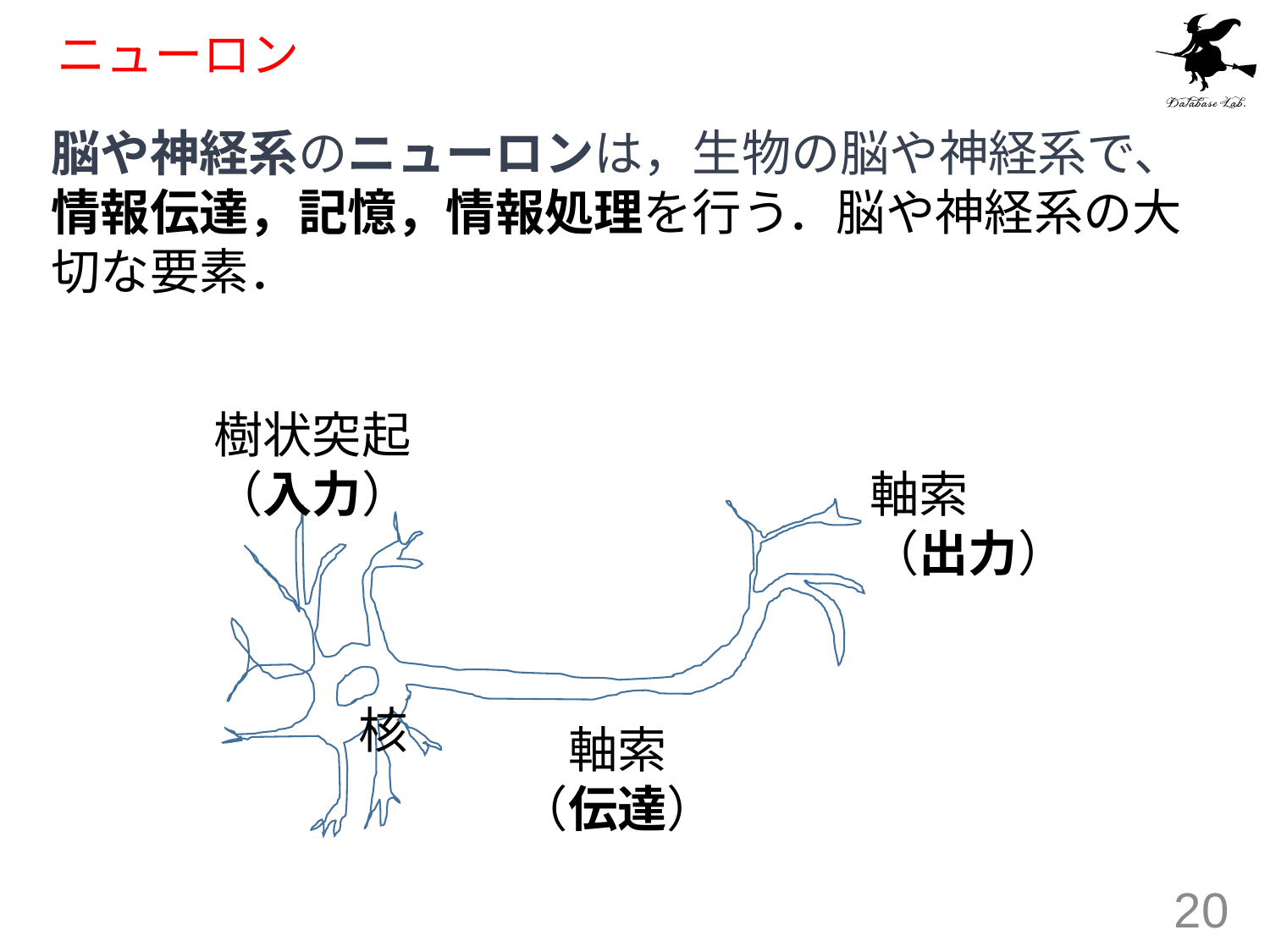

# ニューロン
脳や神経系のニューロンは，生物の脳や神経系で、情報伝達，記憶，情報処理を行う．脳や神経系の大切な要素．

樹状突起
（入力）
軸索
（出力）

核
軸索
（伝達）
20